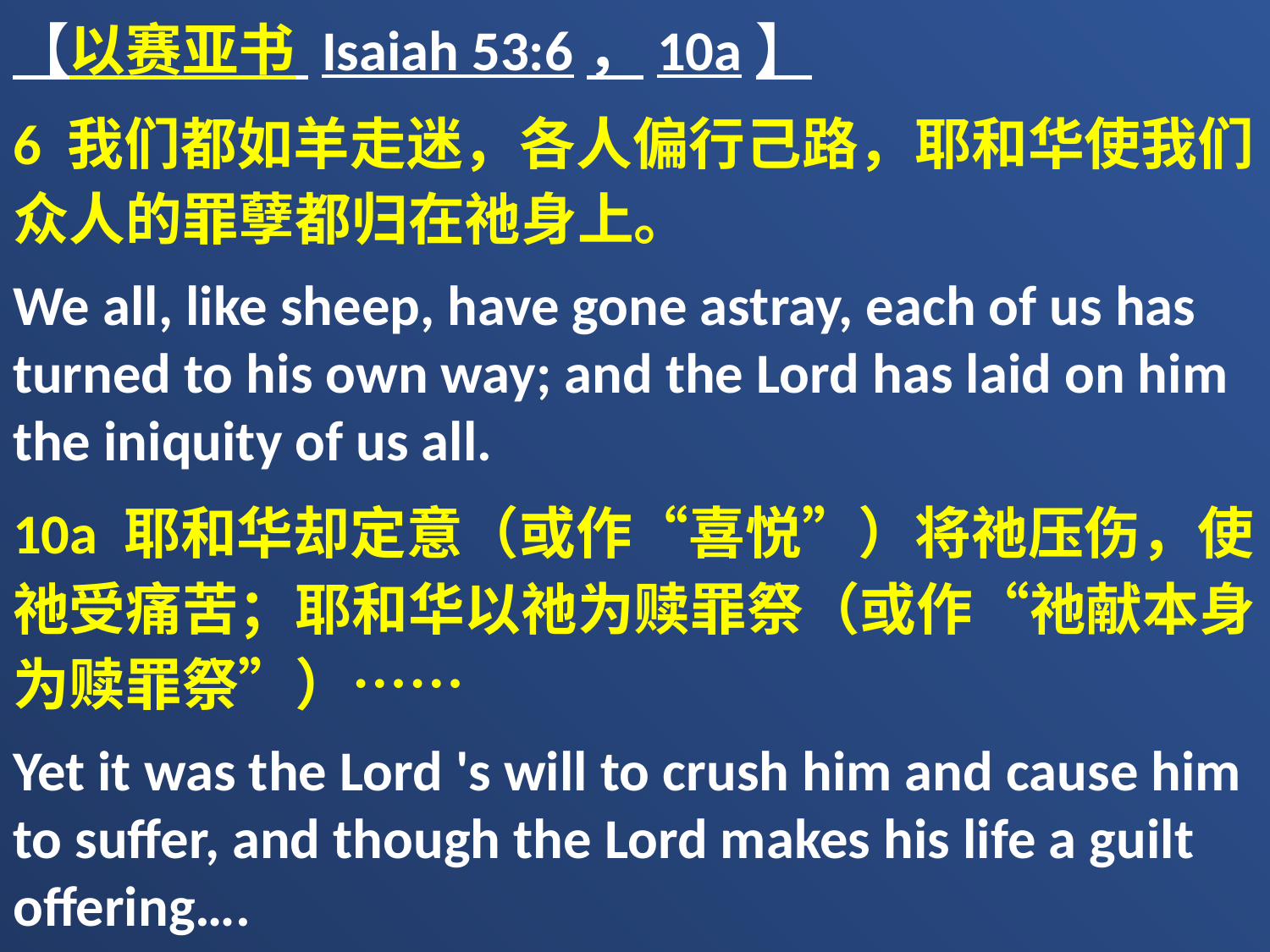

【以赛亚书 Isaiah 53:6，10a】
6 我们都如羊走迷，各人偏行己路，耶和华使我们众人的罪孽都归在祂身上。
We all, like sheep, have gone astray, each of us has turned to his own way; and the Lord has laid on him the iniquity of us all.
10a 耶和华却定意（或作“喜悦”）将祂压伤，使祂受痛苦；耶和华以祂为赎罪祭（或作“祂献本身为赎罪祭”）……
Yet it was the Lord 's will to crush him and cause him to suffer, and though the Lord makes his life a guilt offering….